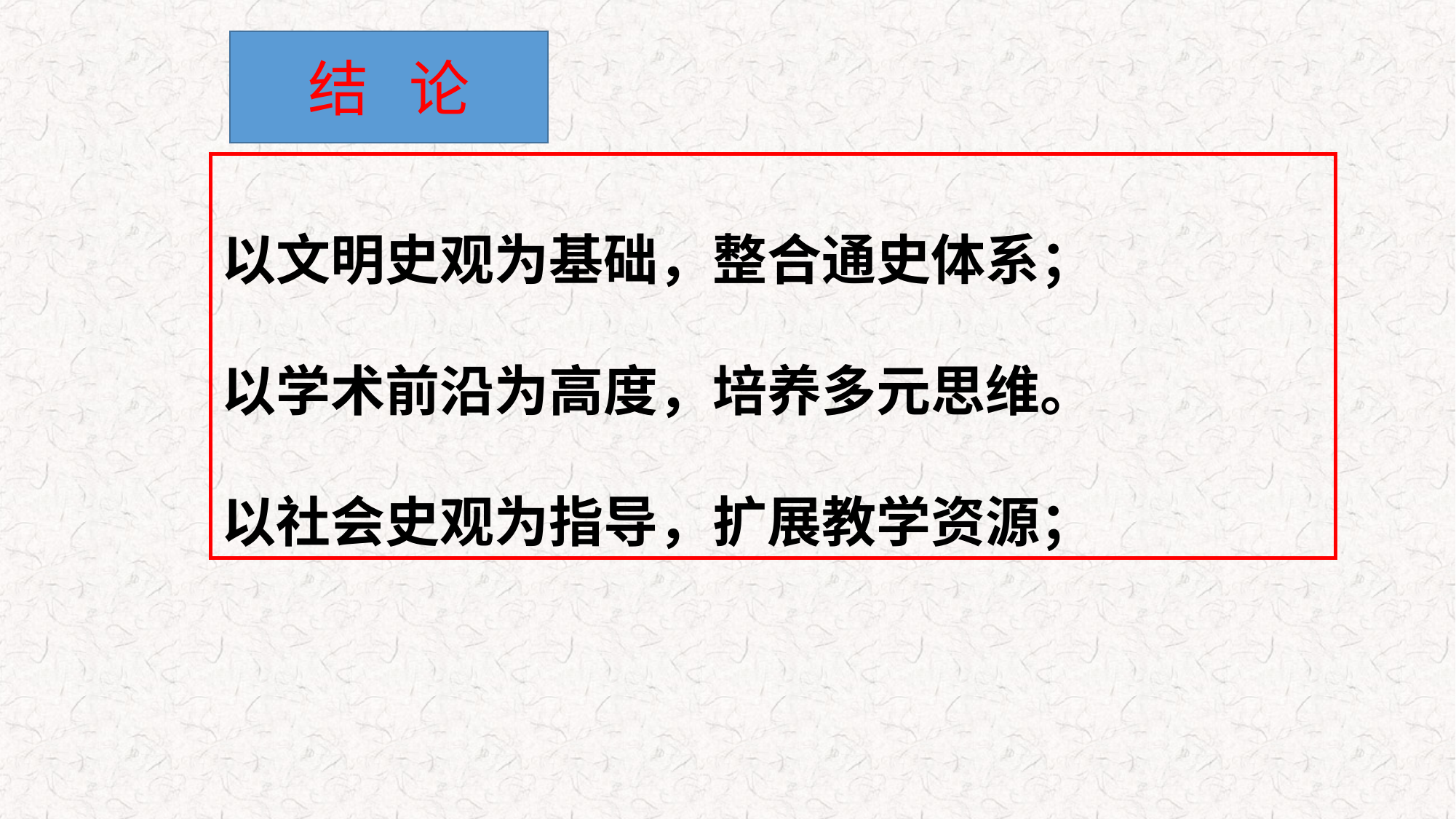

结   论

以文明史观为基础，整合通史体系；

以学术前沿为高度，培养多元思维。

以社会史观为指导，扩展教学资源；